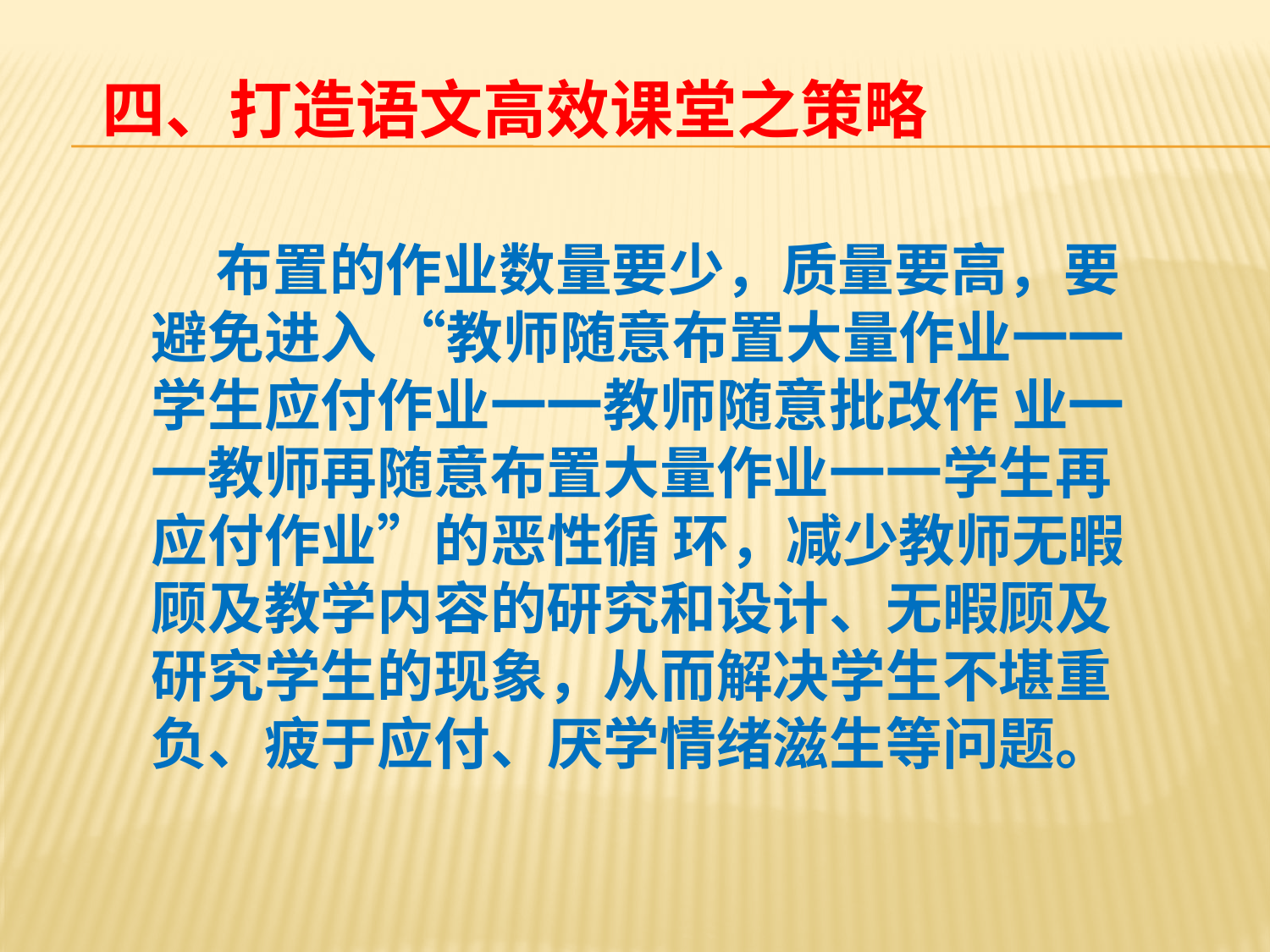

# 四、打造语文高效课堂之策略
    布置的作业数量要少，质量要高，要避免进入 “教师随意布置大量作业一一学生应付作业一一教师随意批改作 业一一教师再随意布置大量作业一一学生再应付作业”的恶性循 环，减少教师无暇顾及教学内容的研究和设计、无暇顾及研究学生的现象，从而解决学生不堪重负、疲于应付、厌学情绪滋生等问题。